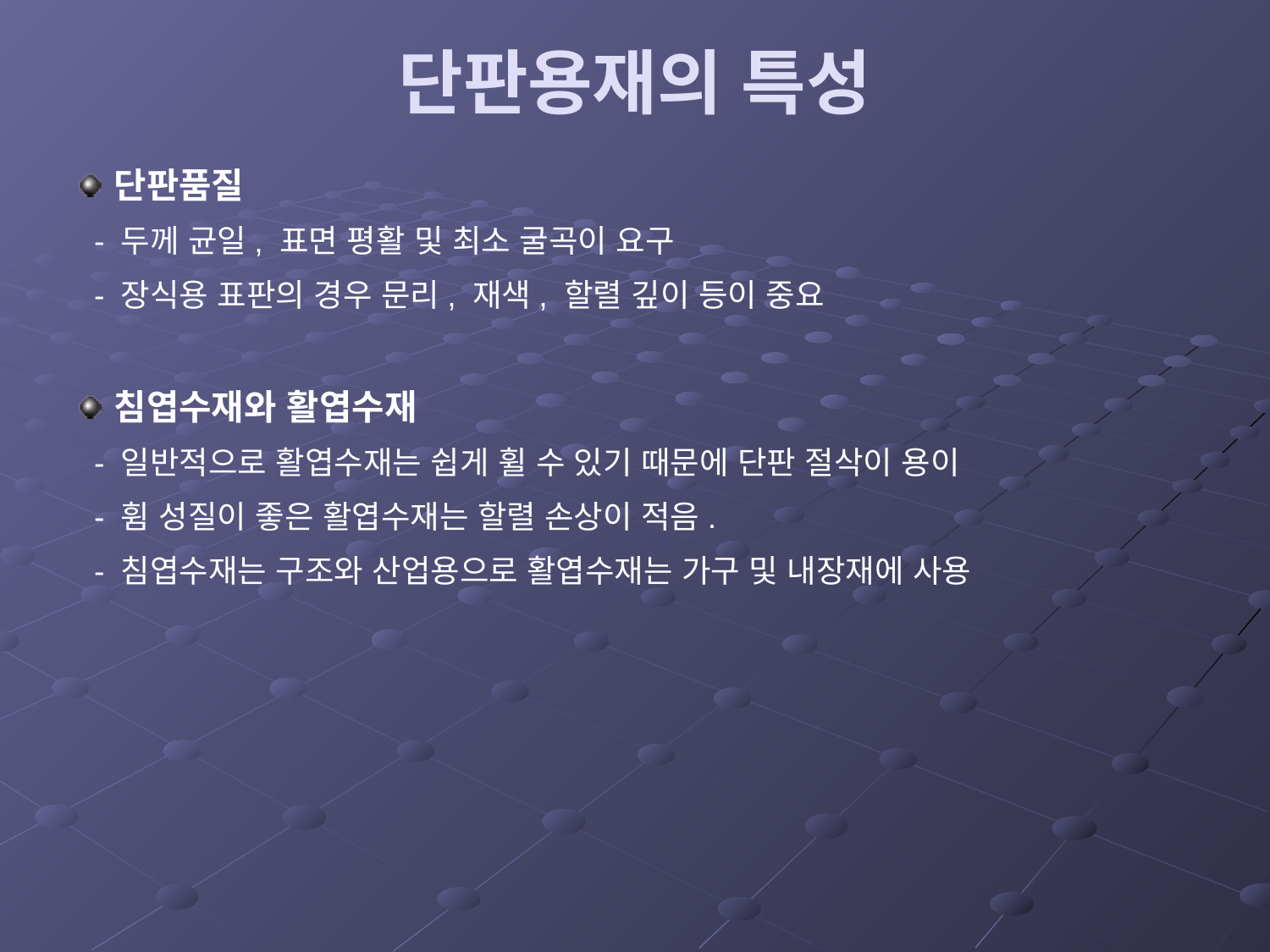

# 단판용재의 특성
단판품질
  - 두께 균일, 표면 평활 및 최소 굴곡이 요구
  - 장식용 표판의 경우 문리, 재색, 할렬 깊이 등이 중요

침엽수재와 활엽수재
  - 일반적으로 활엽수재는 쉽게 휠 수 있기 때문에 단판 절삭이 용이
  - 휨 성질이 좋은 활엽수재는 할렬 손상이 적음.
  - 침엽수재는 구조와 산업용으로 활엽수재는 가구 및 내장재에 사용